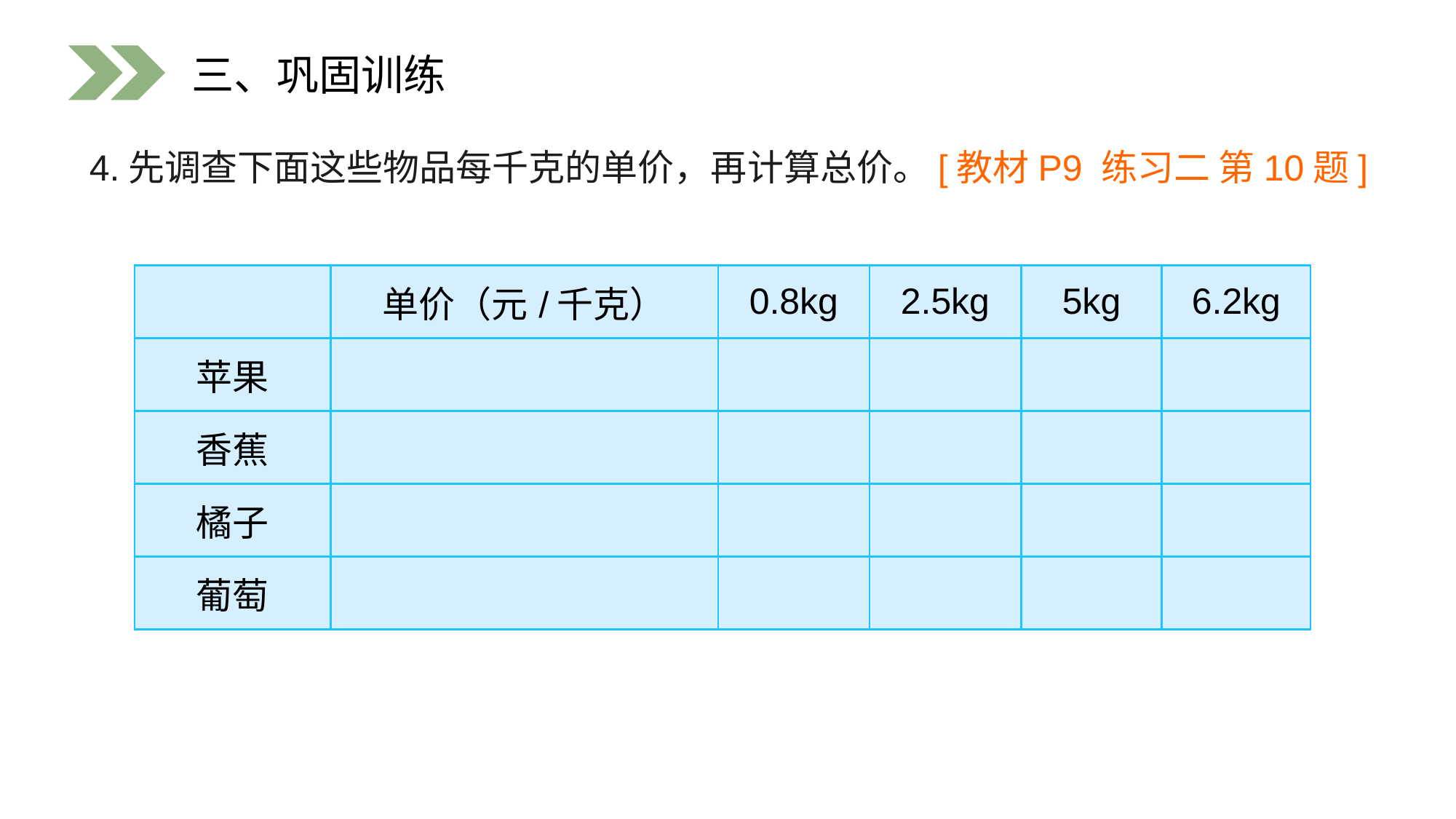

三、巩固训练
4.先调查下面这些物品每千克的单价，再计算总价。[教材P9 练习二 第10题]
|  | 单价（元/千克） | 0.8kg | 2.5kg | 5kg | 6.2kg |
| --- | --- | --- | --- | --- | --- |
| 苹果 |  |  |  |  |  |
| 香蕉 |  |  |  |  |  |
| 橘子 |  |  |  |  |  |
| 葡萄 |  |  |  |  |  |